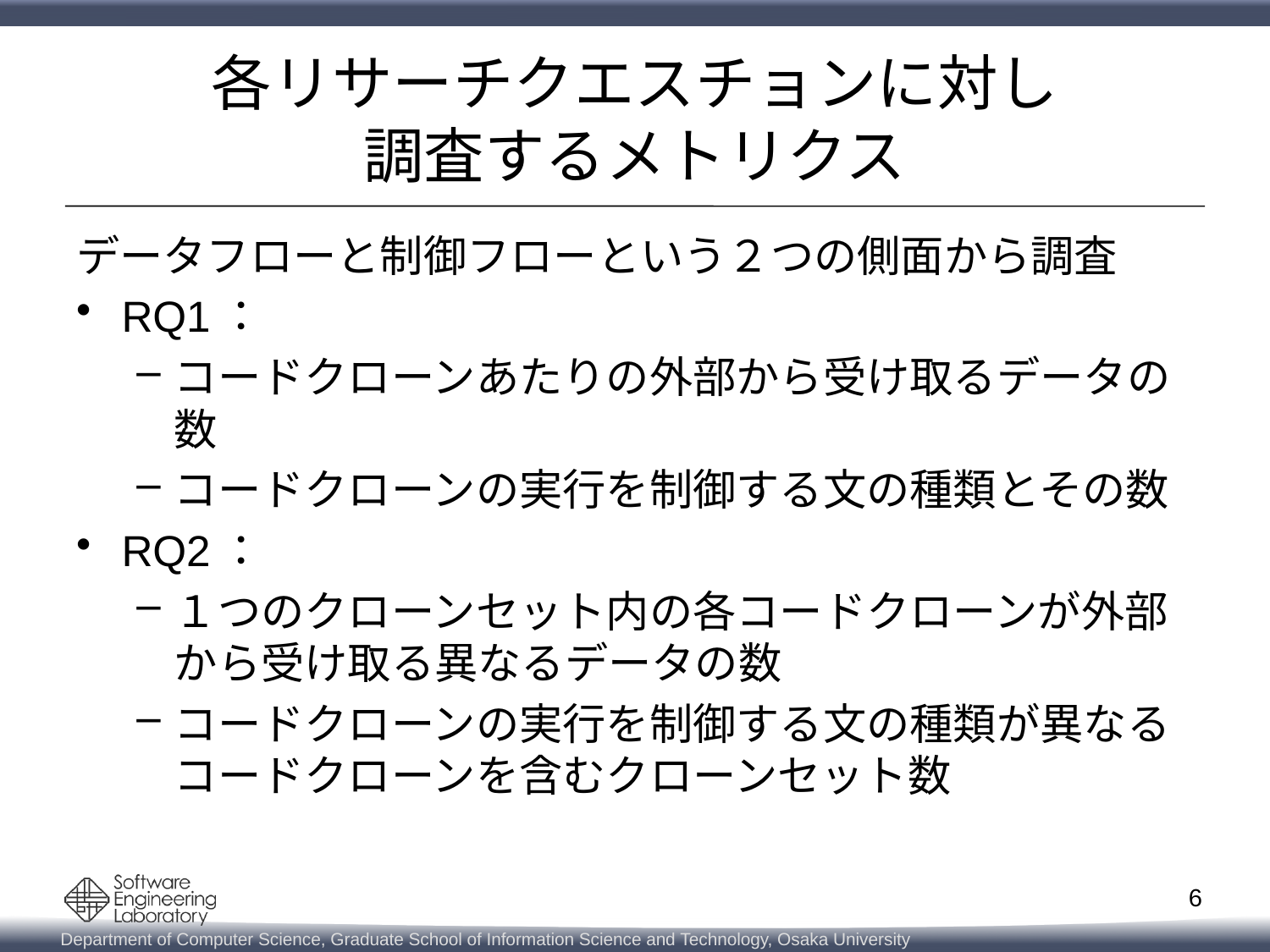

# 各リサーチクエスチョンに対し 調査するメトリクス
データフローと制御フローという２つの側面から調査
RQ1：
コードクローンあたりの外部から受け取るデータの数
コードクローンの実行を制御する文の種類とその数
RQ2：
１つのクローンセット内の各コードクローンが外部から受け取る異なるデータの数
コードクローンの実行を制御する文の種類が異なるコードクローンを含むクローンセット数
6